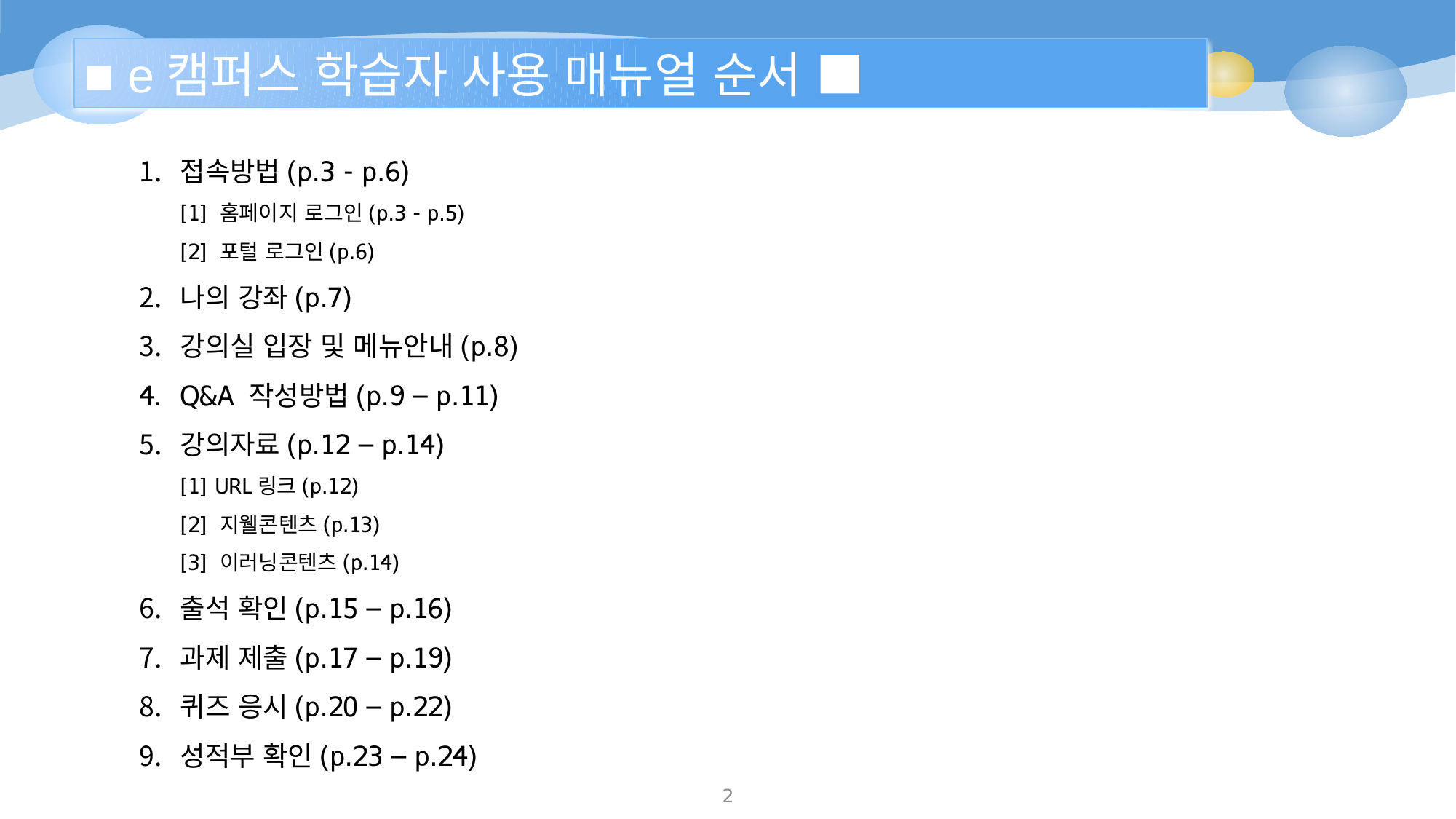

■ e캠퍼스 학습자 사용 매뉴얼 순서 ■
접속방법(p.3 - p.6)
[1] 홈페이지 로그인(p.3 - p.5)
[2] 포털 로그인(p.6)
나의 강좌(p.7)
강의실 입장 및 메뉴안내(p.8)
Q&A 작성방법(p.9 – p.11)
강의자료(p.12 – p.14)
[1] URL링크(p.12)
[2] 지웰콘텐츠(p.13)
[3] 이러닝콘텐츠(p.14)
출석 확인(p.15 – p.16)
과제 제출(p.17 – p.19)
퀴즈 응시(p.20 – p.22)
성적부 확인(p.23 – p.24)
2